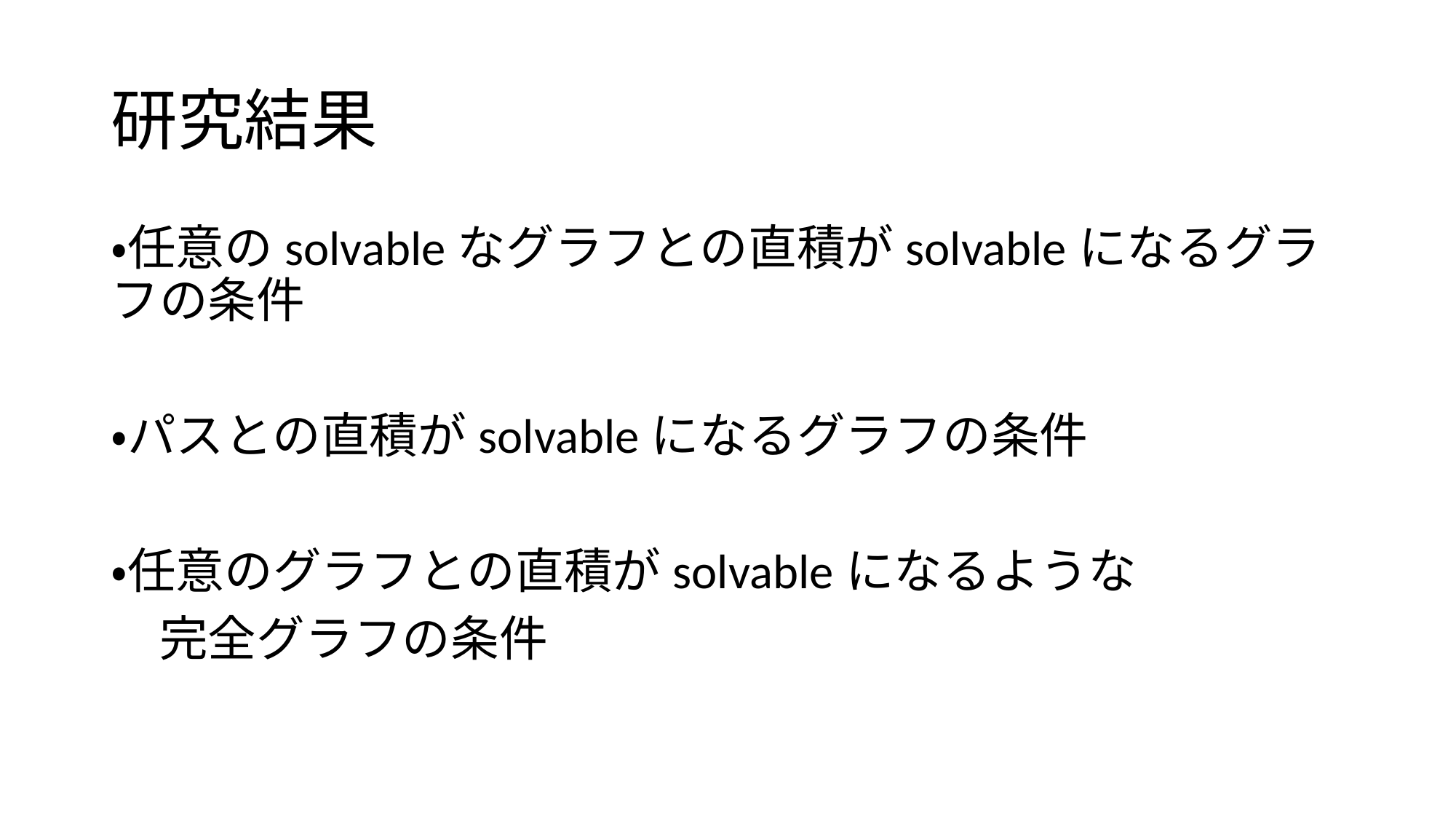

# 研究結果
・任意のsolvableなグラフとの直積がsolvableになるグラフの条件

・パスとの直積がsolvableになるグラフの条件

・任意のグラフとの直積がsolvableになるような
　完全グラフの条件